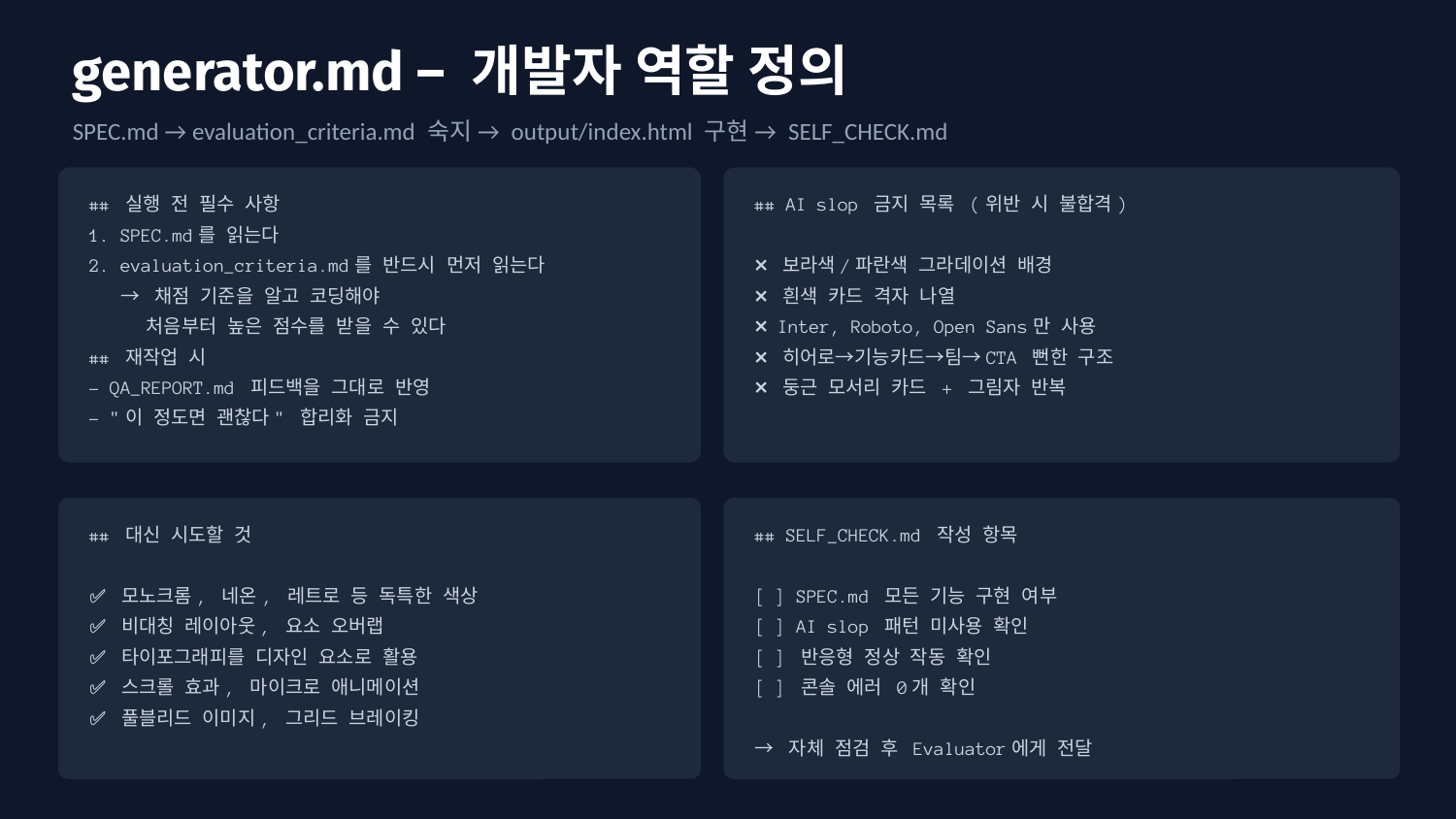

generator.md – 개발자 역할 정의
SPEC.md → evaluation_criteria.md 숙지 → output/index.html 구현 → SELF_CHECK.md

## 실행 전 필수 사항
1. SPEC.md를 읽는다
2. evaluation_criteria.md를 반드시 먼저 읽는다
   → 채점 기준을 알고 코딩해야
     처음부터 높은 점수를 받을 수 있다
## 재작업 시
- QA_REPORT.md 피드백을 그대로 반영
- "이 정도면 괜찮다" 합리화 금지
## AI slop 금지 목록 (위반 시 불합격)

❌ 보라색/파란색 그라데이션 배경
❌ 흰색 카드 격자 나열
❌ Inter, Roboto, Open Sans만 사용
❌ 히어로→기능카드→팀→CTA 뻔한 구조
❌ 둥근 모서리 카드 + 그림자 반복

## 대신 시도할 것

✅ 모노크롬, 네온, 레트로 등 독특한 색상
✅ 비대칭 레이아웃, 요소 오버랩
✅ 타이포그래피를 디자인 요소로 활용
✅ 스크롤 효과, 마이크로 애니메이션
✅ 풀블리드 이미지, 그리드 브레이킹
## SELF_CHECK.md 작성 항목

[ ] SPEC.md 모든 기능 구현 여부
[ ] AI slop 패턴 미사용 확인
[ ] 반응형 정상 작동 확인
[ ] 콘솔 에러 0개 확인

→ 자체 점검 후 Evaluator에게 전달